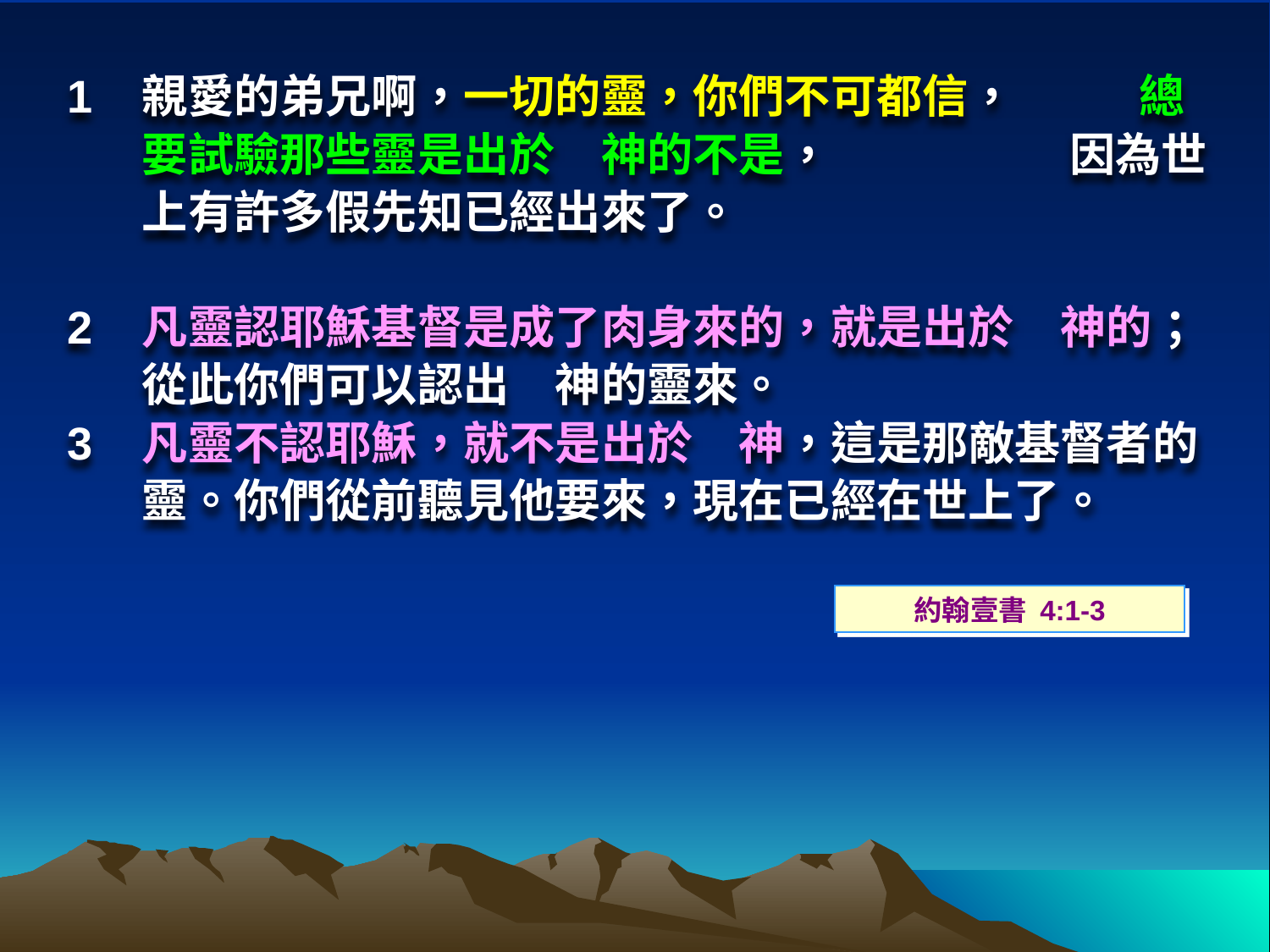

親愛的弟兄啊，一切的靈，你們不可都信，            總要試驗那些靈是出於　神的不是，                       因為世上有許多假先知已經出來了。

2	凡靈認耶穌基督是成了肉身來的，就是出於　神的；從此你們可以認出　神的靈來。
3	凡靈不認耶穌，就不是出於　神，這是那敵基督者的靈。你們從前聽見他要來，現在已經在世上了。
約翰壹書 4:1-3